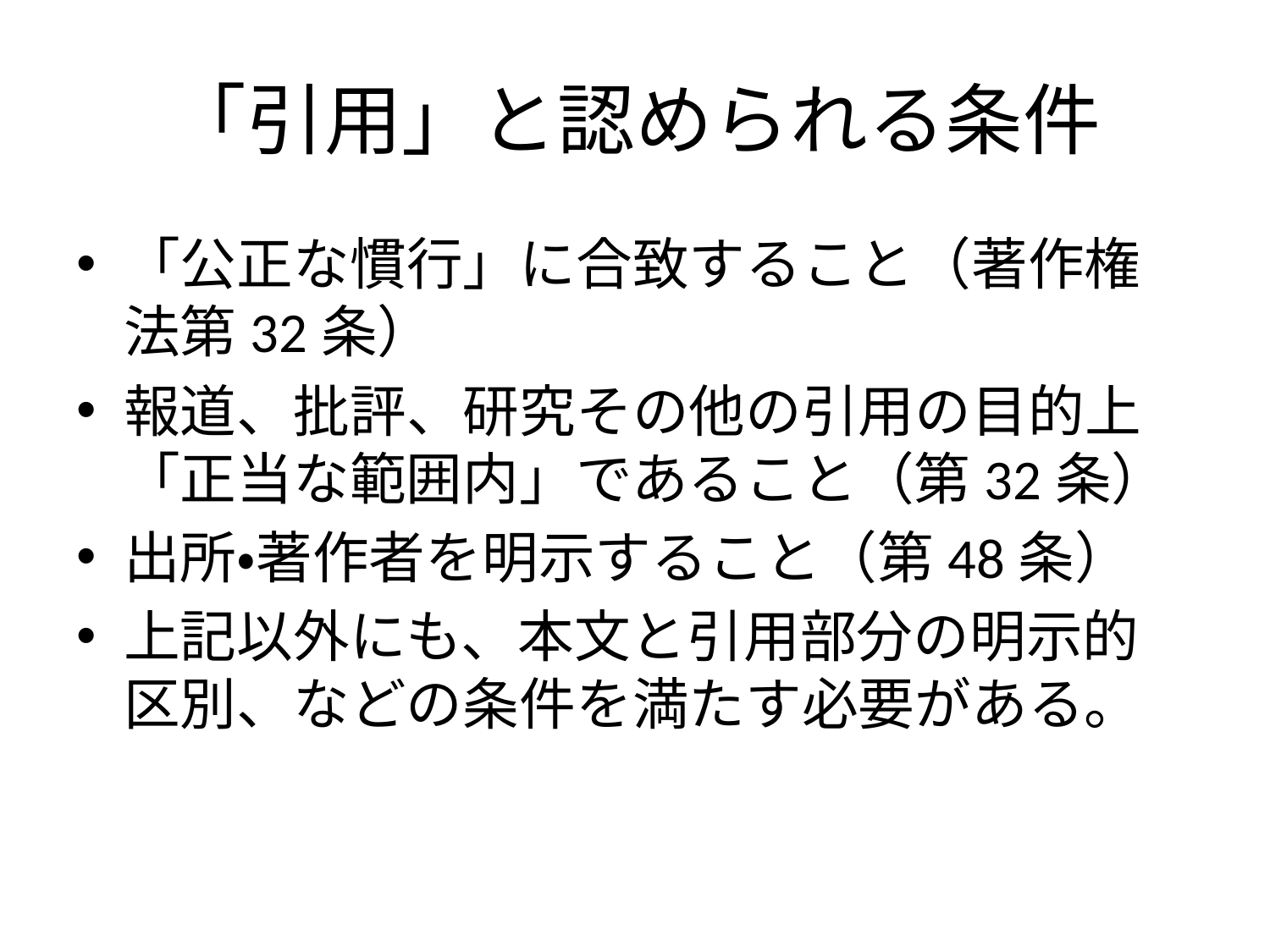

# 「引用」と認められる条件
「公正な慣行」に合致すること（著作権法第32条）
報道、批評、研究その他の引用の目的上「正当な範囲内」であること（第32条）
出所・著作者を明示すること（第48条）
上記以外にも、本文と引用部分の明示的区別、などの条件を満たす必要がある。